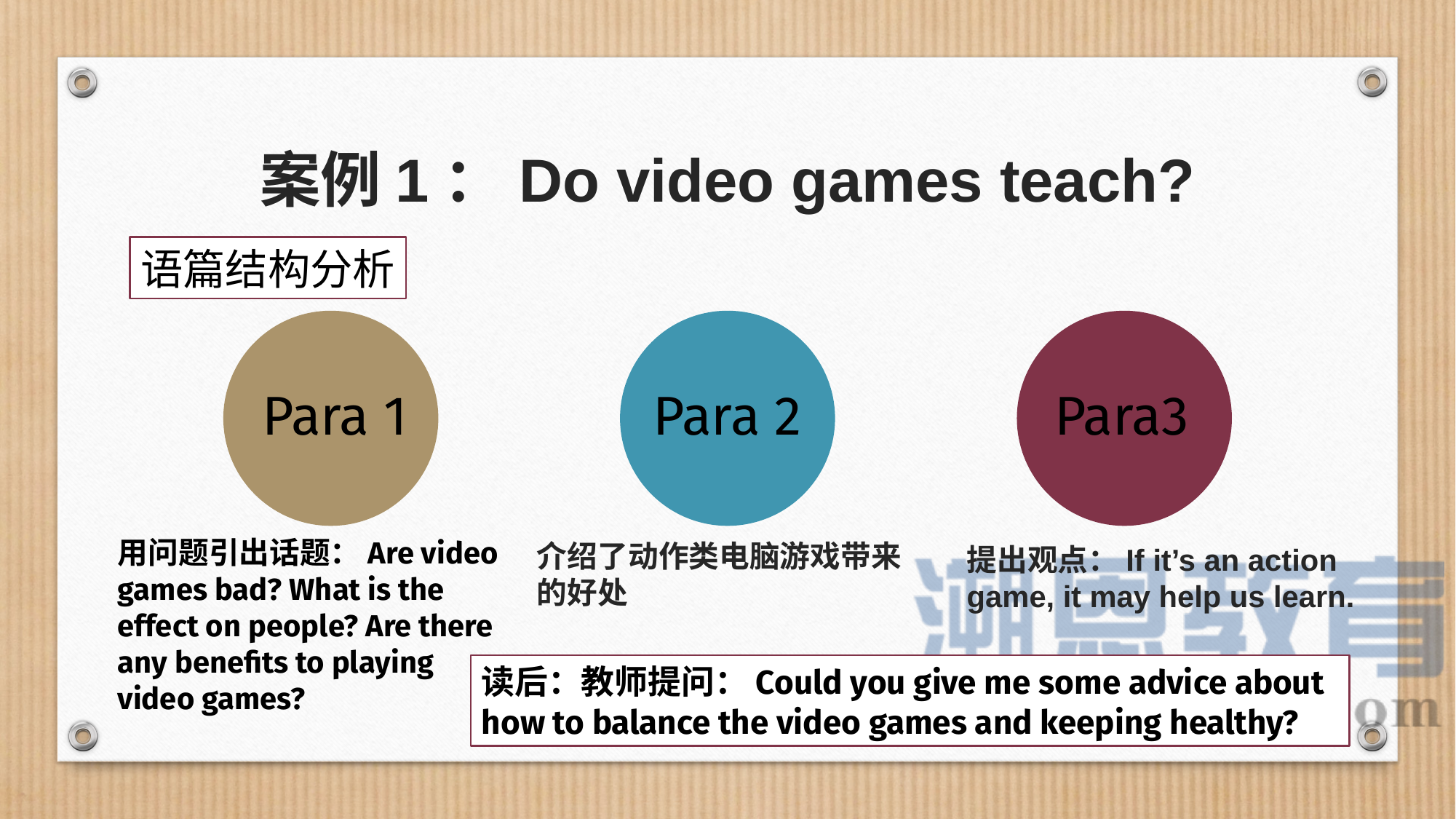

# 案例1：Do video games teach?
语篇结构分析
Para3
Para 1
Para 2
用问题引出话题：Are video
games bad? What is the
effect on people? Are there
any benefits to playing
video games?
介绍了动作类电脑游戏带来的好处

提出观点：If it’s an action game, it may help us learn.
读后：教师提问：Could you give me some advice about how to balance the video games and keeping healthy?